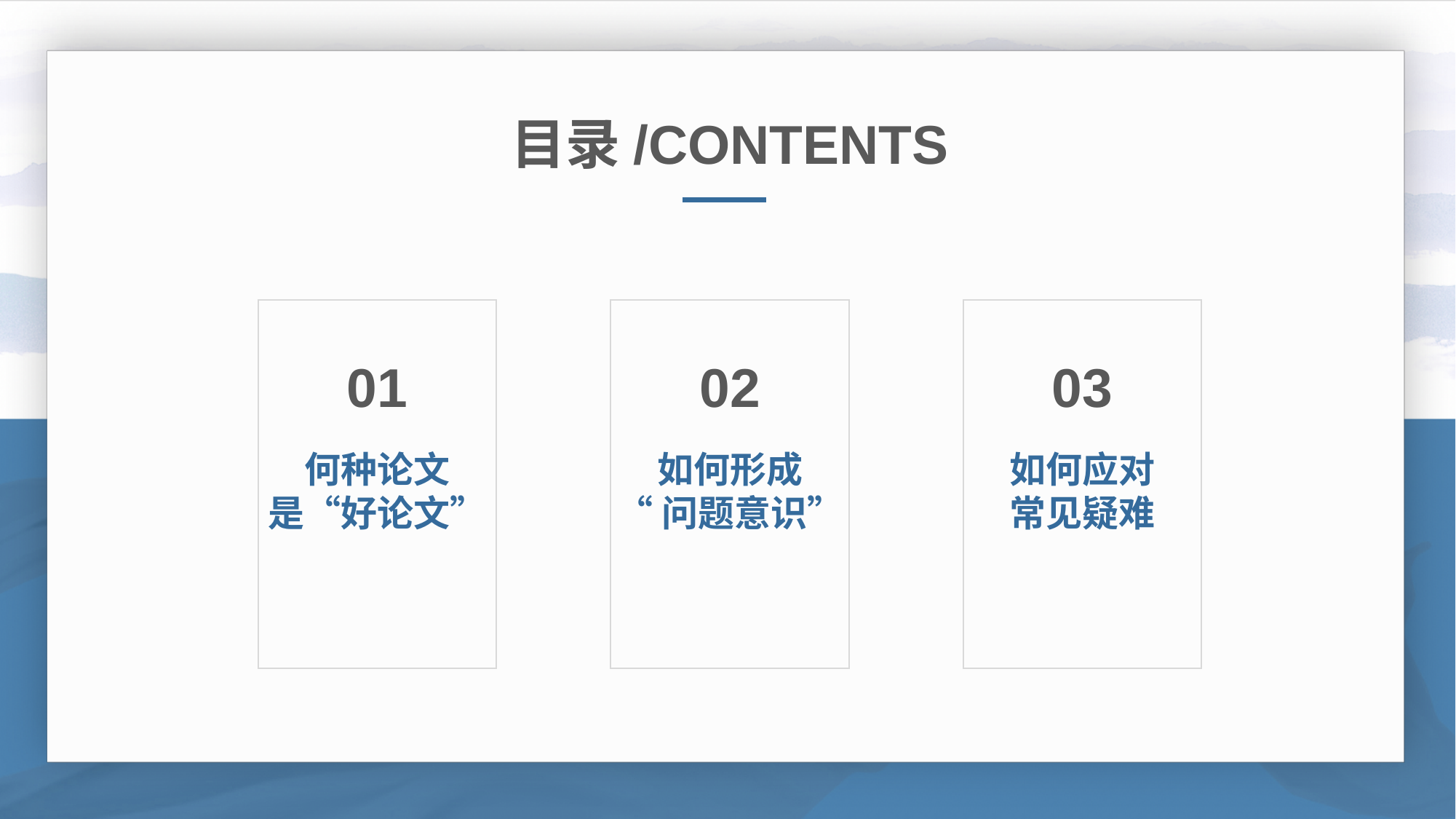

目录/CONTENTS

01
何种论文
是“好论文”

02
如何形成
“问题意识”

03
如何应对
常见疑难